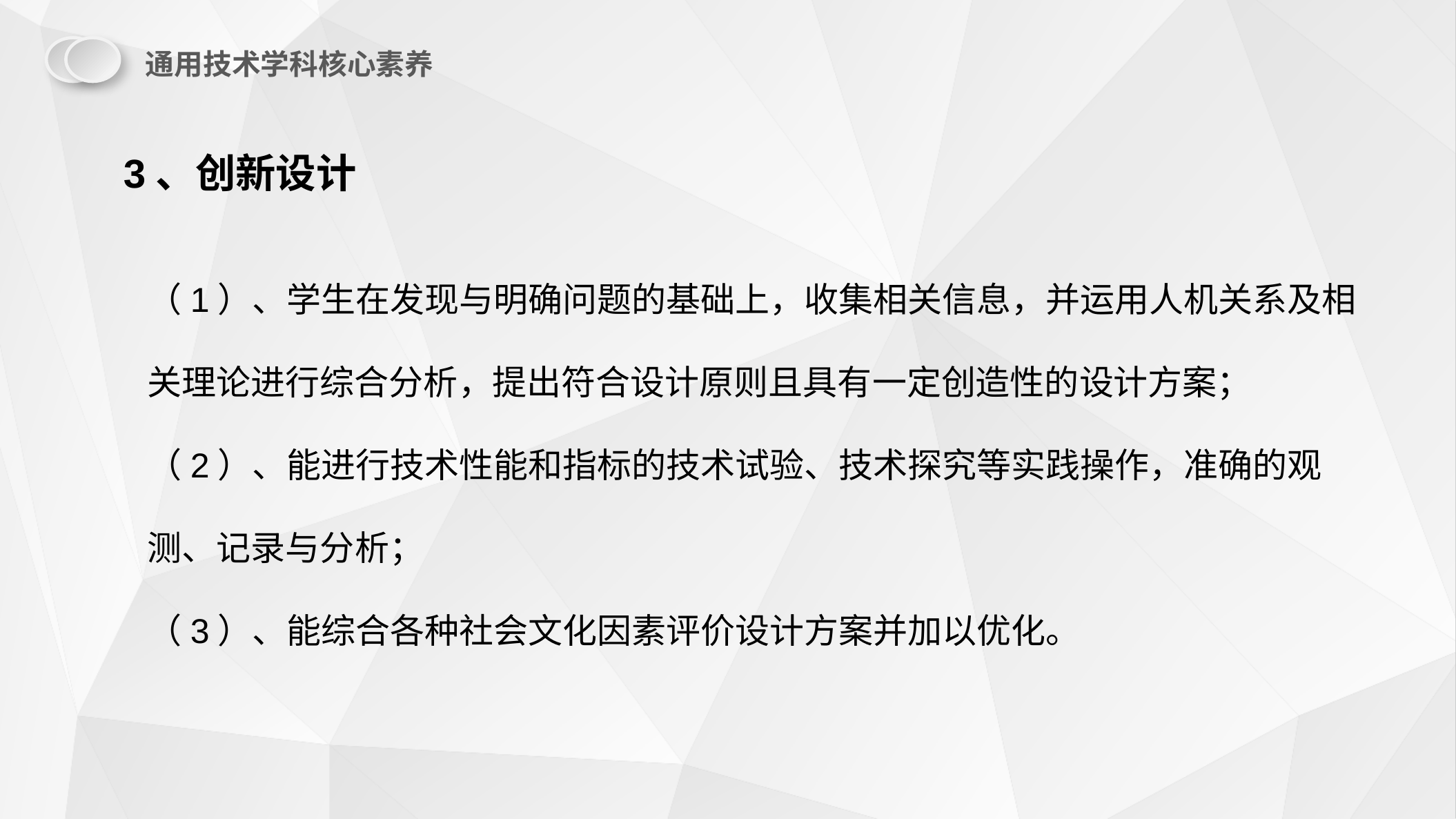

通用技术学科核心素养
3、创新设计
（1）、学生在发现与明确问题的基础上，收集相关信息，并运用人机关系及相关理论进行综合分析，提出符合设计原则且具有一定创造性的设计方案；
（2）、能进行技术性能和指标的技术试验、技术探究等实践操作，准确的观测、记录与分析；
（3）、能综合各种社会文化因素评价设计方案并加以优化。